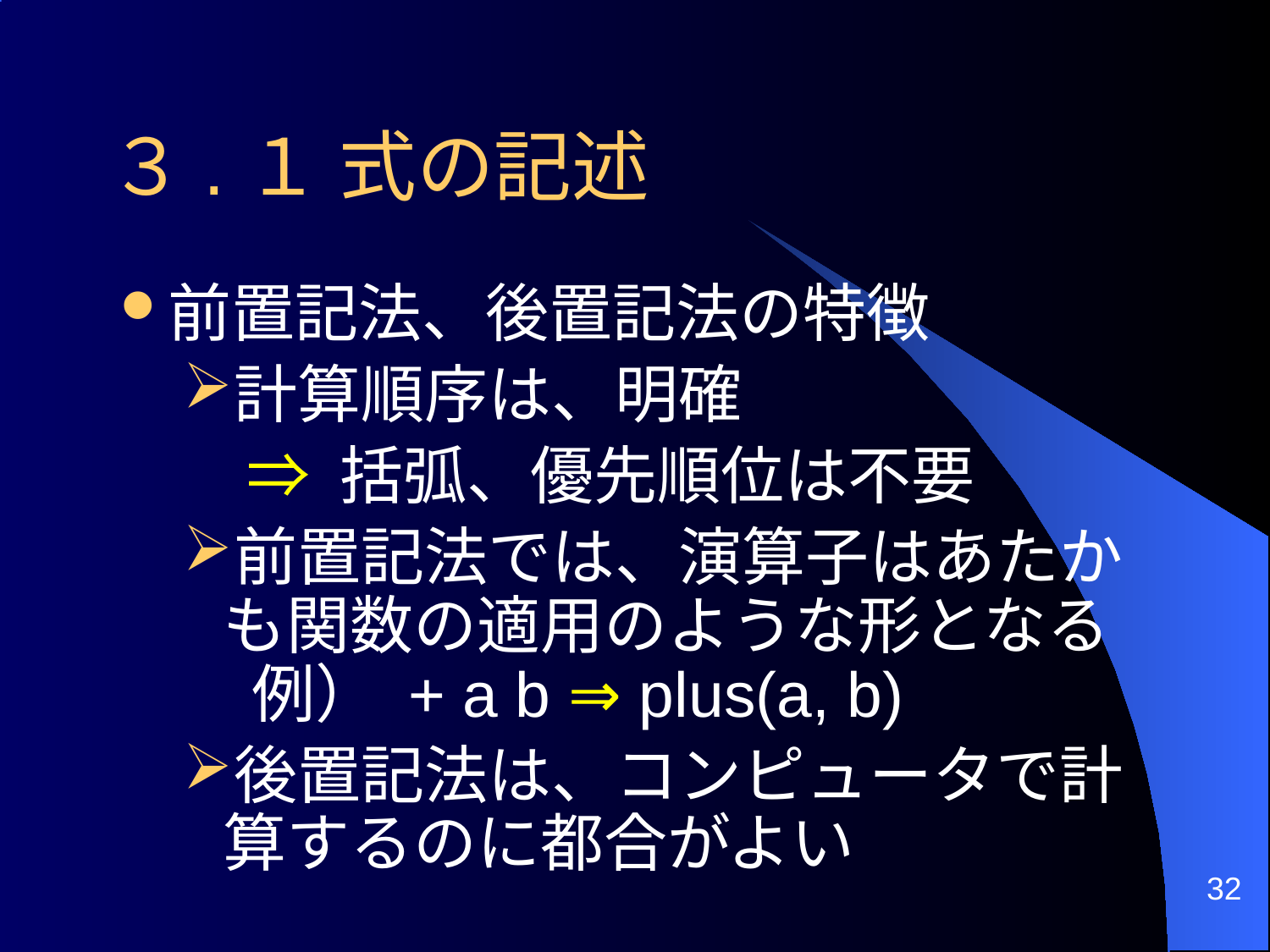

# ３.１ 式の記述
前置記法、後置記法の特徴
計算順序は、明確
⇒ 括弧、優先順位は不要
前置記法では、演算子はあたかも関数の適用のような形となる
  例） + a b ⇒ plus(a, b)
後置記法は、コンピュータで計算するのに都合がよい
32